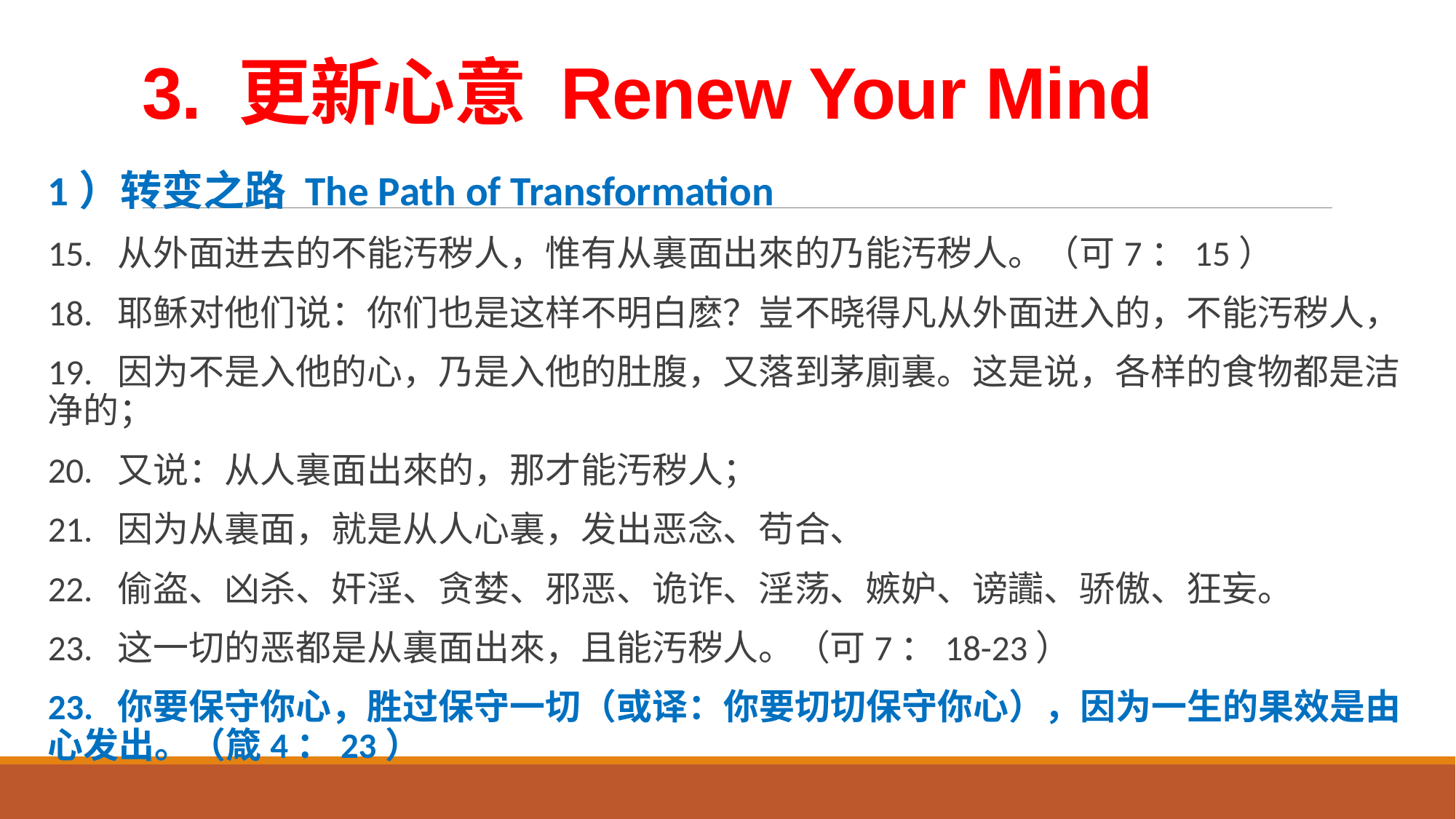

# 3. 更新心意 Renew Your Mind
1）转变之路 The Path of Transformation
15.  从外面进去的不能汚秽人，惟有从裏面出來的乃能汚秽人。（可7：15）
18.  耶稣对他们说：你们也是这样不明白麽？豈不晓得凡从外面进入的，不能汚秽人，
19.  因为不是入他的心，乃是入他的肚腹，又落到茅廁裏。这是说，各样的食物都是洁净的；
20.  又说：从人裏面出來的，那才能汚秽人；
21.  因为从裏面，就是从人心裏，发出恶念、苟合、
22.  偷盗、凶杀、奸淫、贪婪、邪恶、诡诈、淫荡、嫉妒、谤讟、骄傲、狂妄。
23.  这一切的恶都是从裏面出來，且能汚秽人。（可7：18-23）
23.  你要保守你心，胜过保守一切（或译：你要切切保守你心），因为一生的果效是由心发出。（箴4：23）